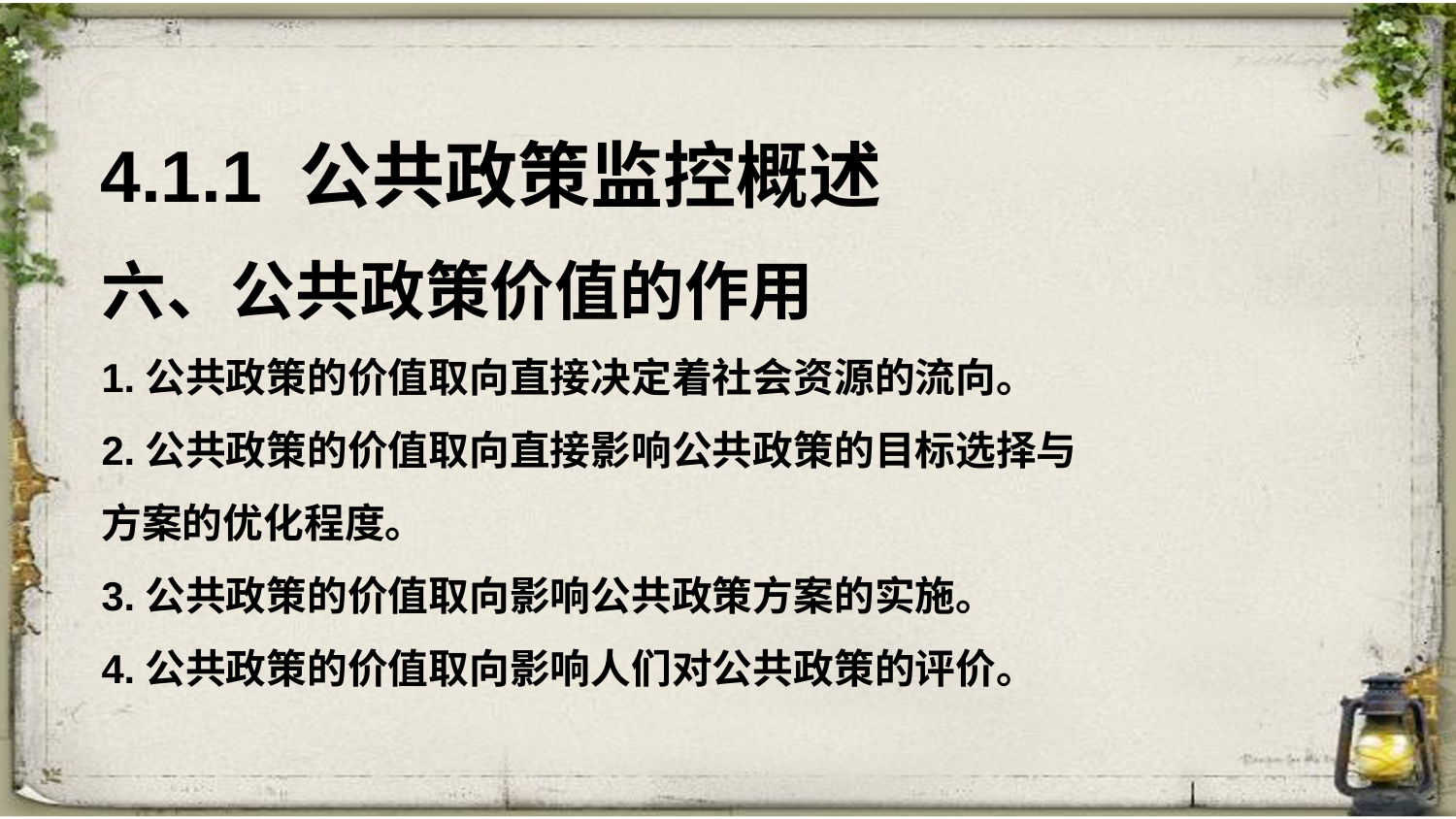

4.1.1 公共政策监控概述
六、公共政策价值的作用
1.公共政策的价值取向直接决定着社会资源的流向。
2.公共政策的价值取向直接影响公共政策的目标选择与方案的优化程度。
3.公共政策的价值取向影响公共政策方案的实施。
4.公共政策的价值取向影响人们对公共政策的评价。